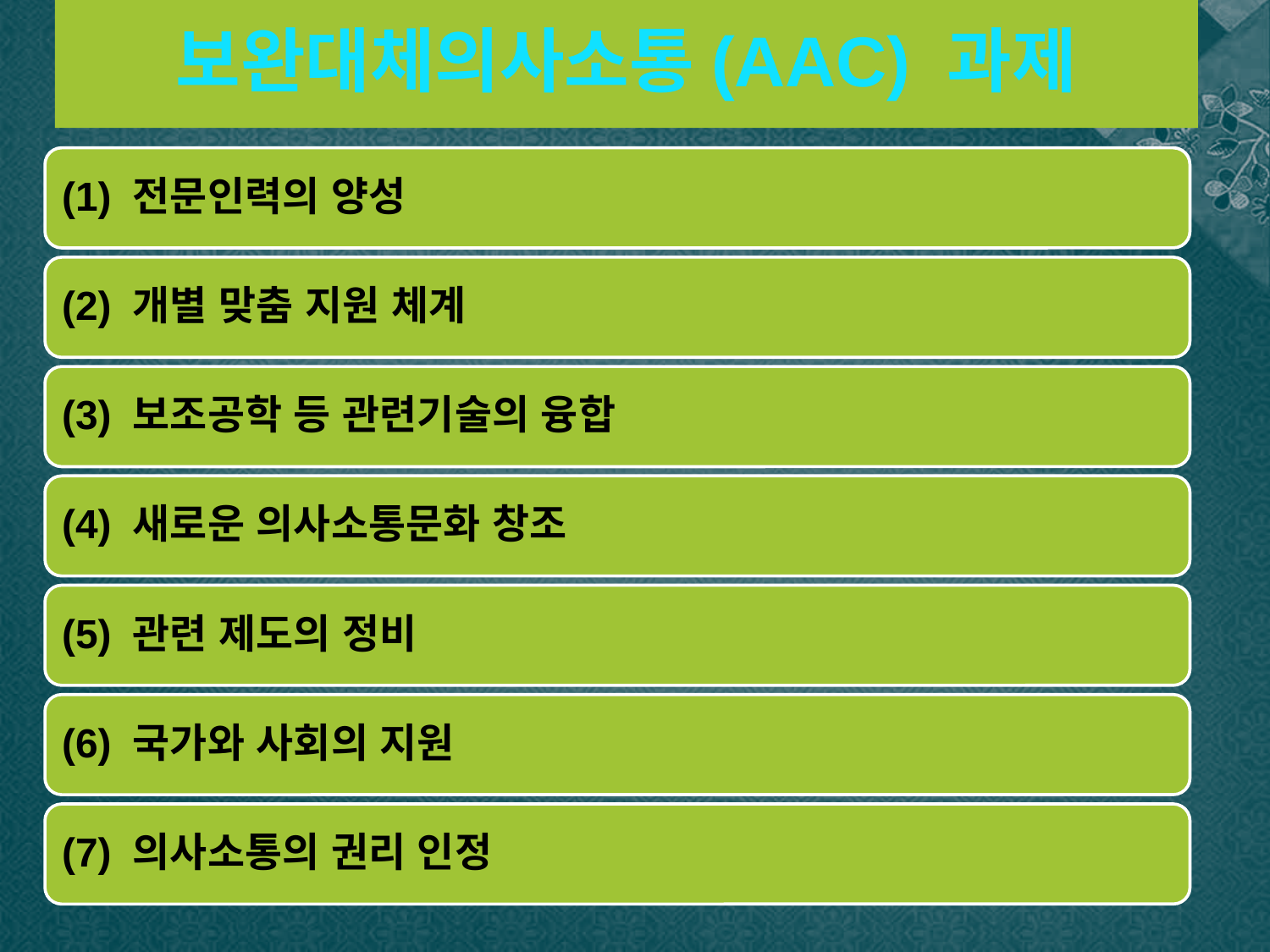

보완대체의사소통(AAC) 과제
(1) 전문인력의 양성
(2) 개별 맞춤 지원 체계
(3) 보조공학 등 관련기술의 융합
(4) 새로운 의사소통문화 창조
(5) 관련 제도의 정비
(6) 국가와 사회의 지원
(7) 의사소통의 권리 인정